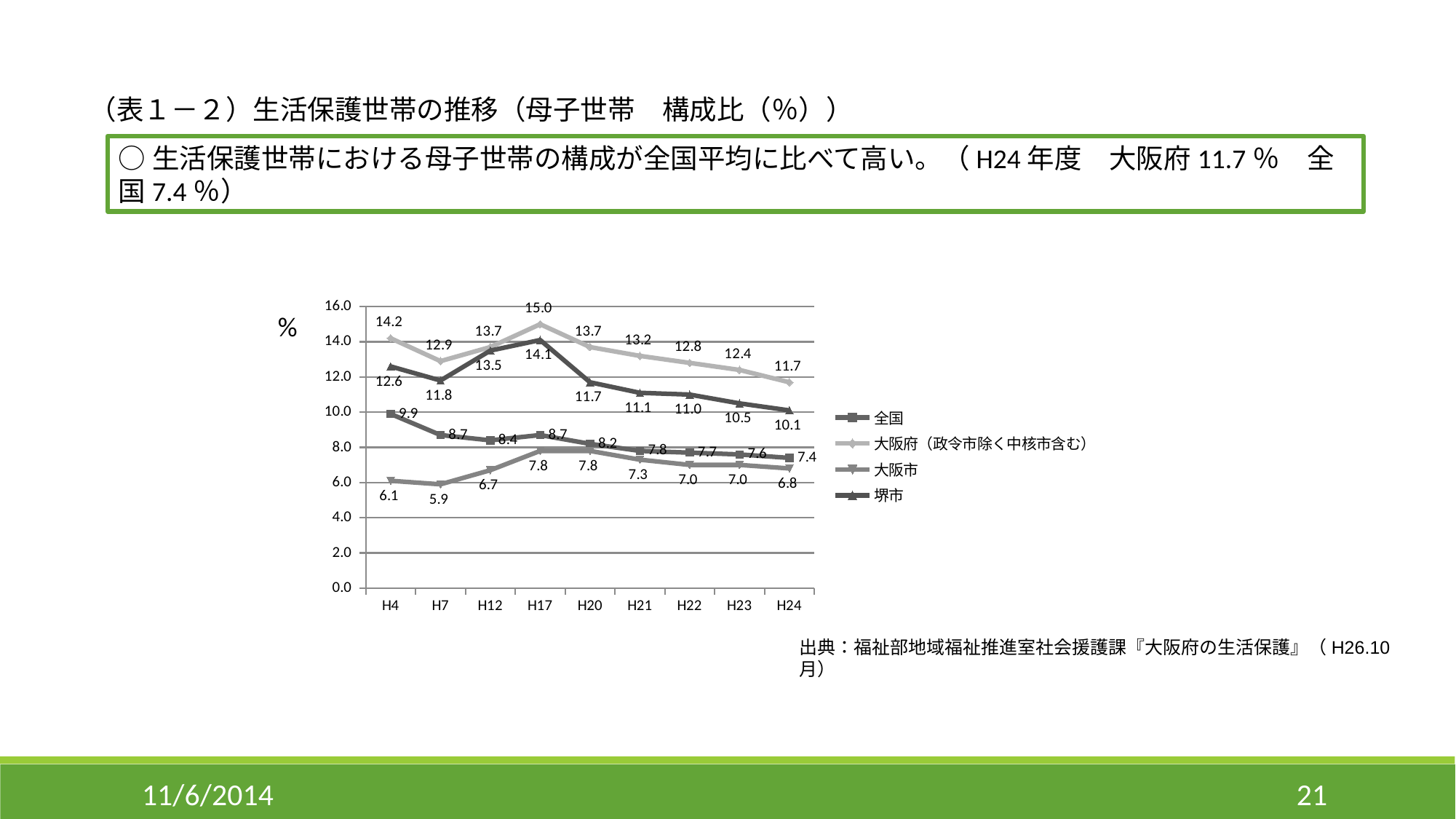

（表１－２）生活保護世帯の推移（母子世帯　構成比（％））
○生活保護世帯における母子世帯の構成が全国平均に比べて高い。（H24年度　大阪府11.7％　全国7.4％）

### Chart

| Category | 全国 | 大阪府（政令市除く中核市含む） | 大阪市 | 堺市 |
|---|---|---|---|---|
| H4 | 9.9 | 14.2 | 6.1 | 12.6 |
| H7 | 8.7 | 12.9 | 5.9 | 11.8 |
| H12 | 8.4 | 13.7 | 6.7 | 13.5 |
| H17 | 8.7 | 15.0 | 7.8 | 14.1 |
| H20 | 8.2 | 13.7 | 7.8 | 11.7 |
| H21 | 7.8 | 13.2 | 7.3 | 11.1 |
| H22 | 7.7 | 12.8 | 7.0 | 11.0 |
| H23 | 7.6 | 12.4 | 7.0 | 10.5 |
| H24 | 7.4 | 11.7 | 6.8 | 10.1 |
%
出典：福祉部地域福祉推進室社会援護課『大阪府の生活保護』（H26.10月）
11/6/2014
21